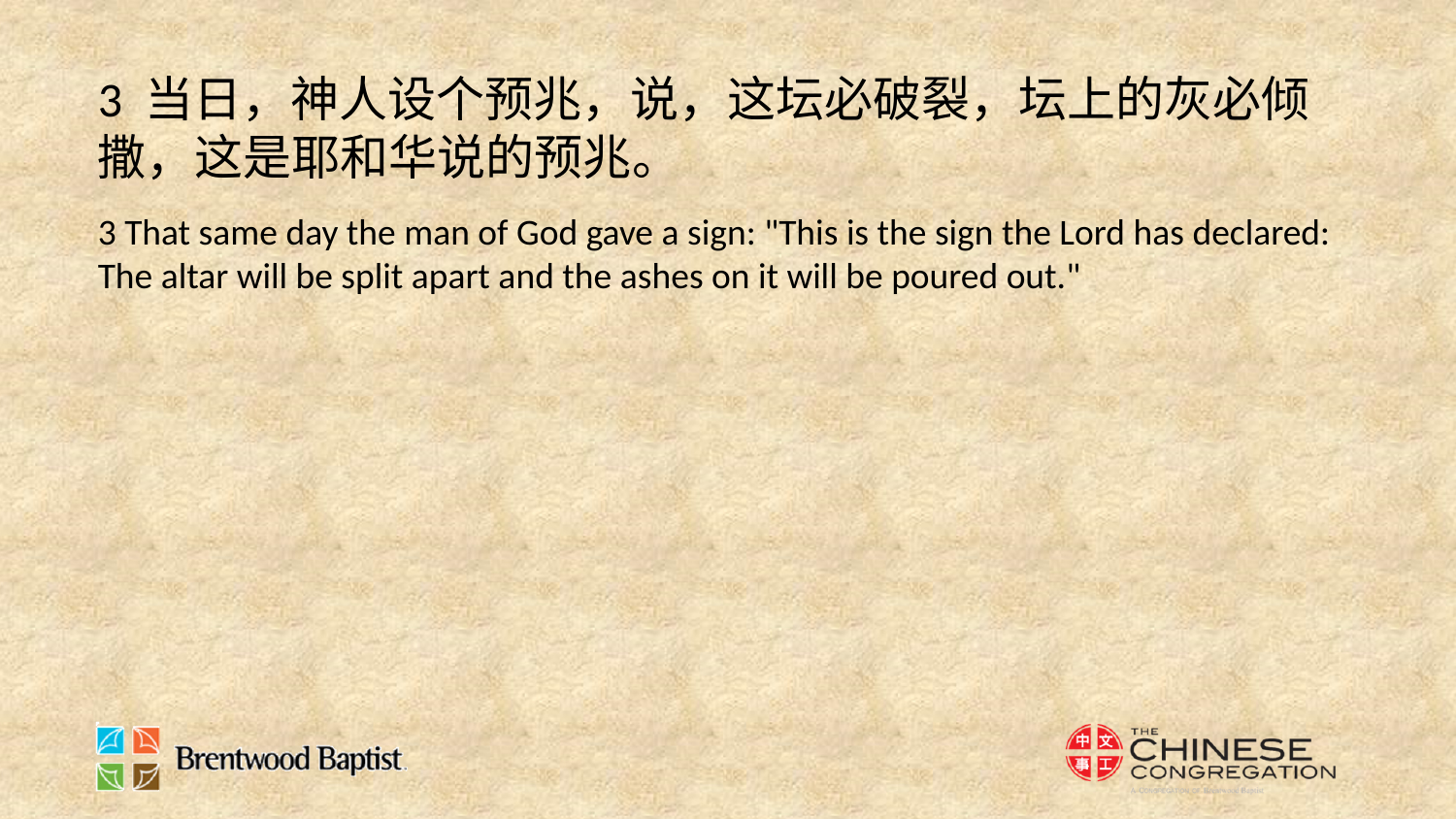

3 当日，神人设个预兆，说，这坛必破裂，坛上的灰必倾撒，这是耶和华说的预兆。

3 That same day the man of God gave a sign: "This is the sign the Lord has declared: The altar will be split apart and the ashes on it will be poured out."